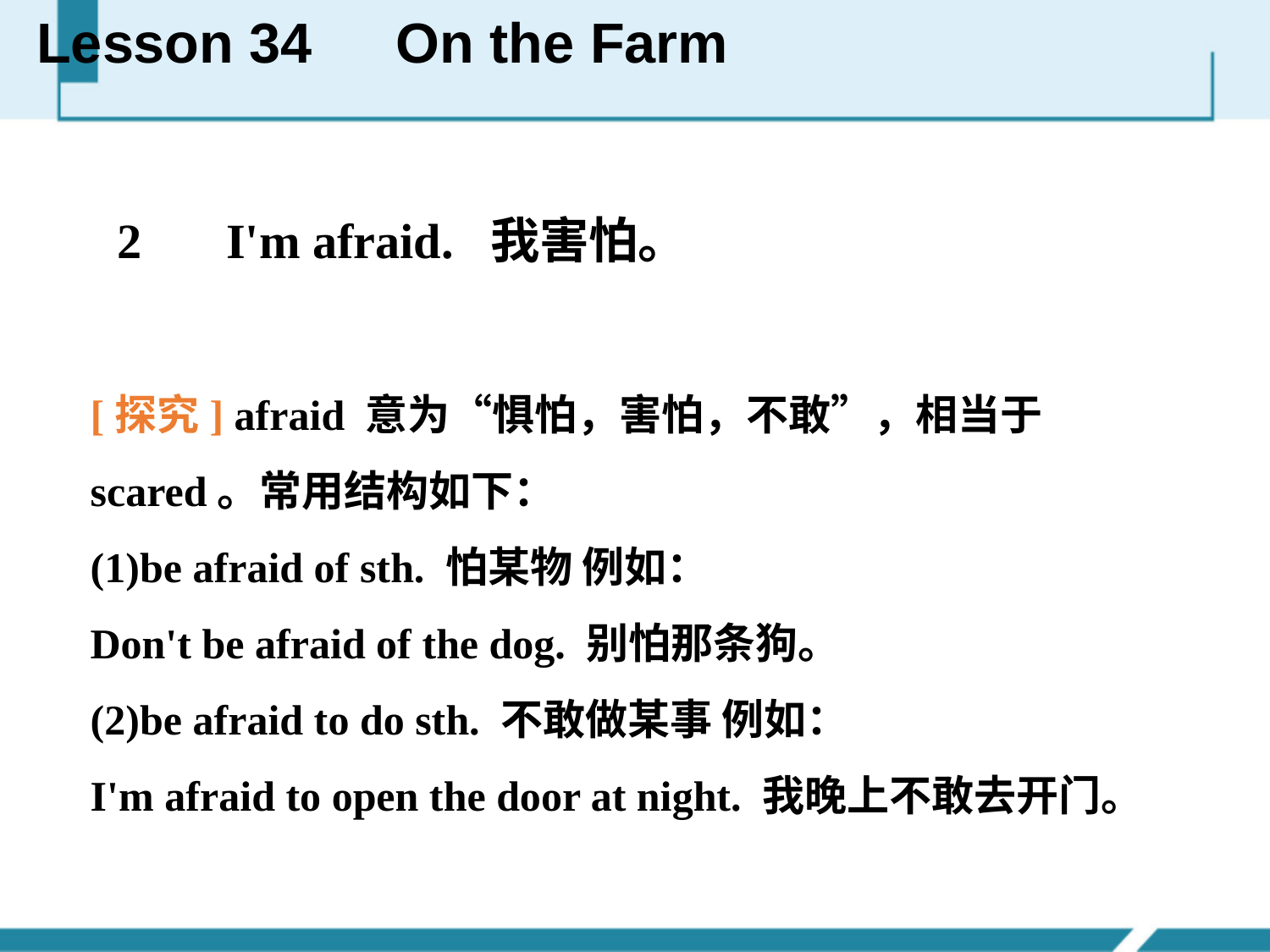

Lesson 34　On the Farm
　 2　 I'm afraid.  我害怕。
[探究] afraid 意为“惧怕，害怕，不敢”，相当于scared。常用结构如下：
(1)be afraid of sth. 怕某物 例如：
Don't be afraid of the dog. 别怕那条狗。
(2)be afraid to do sth. 不敢做某事 例如：
I'm afraid to open the door at night. 我晚上不敢去开门。